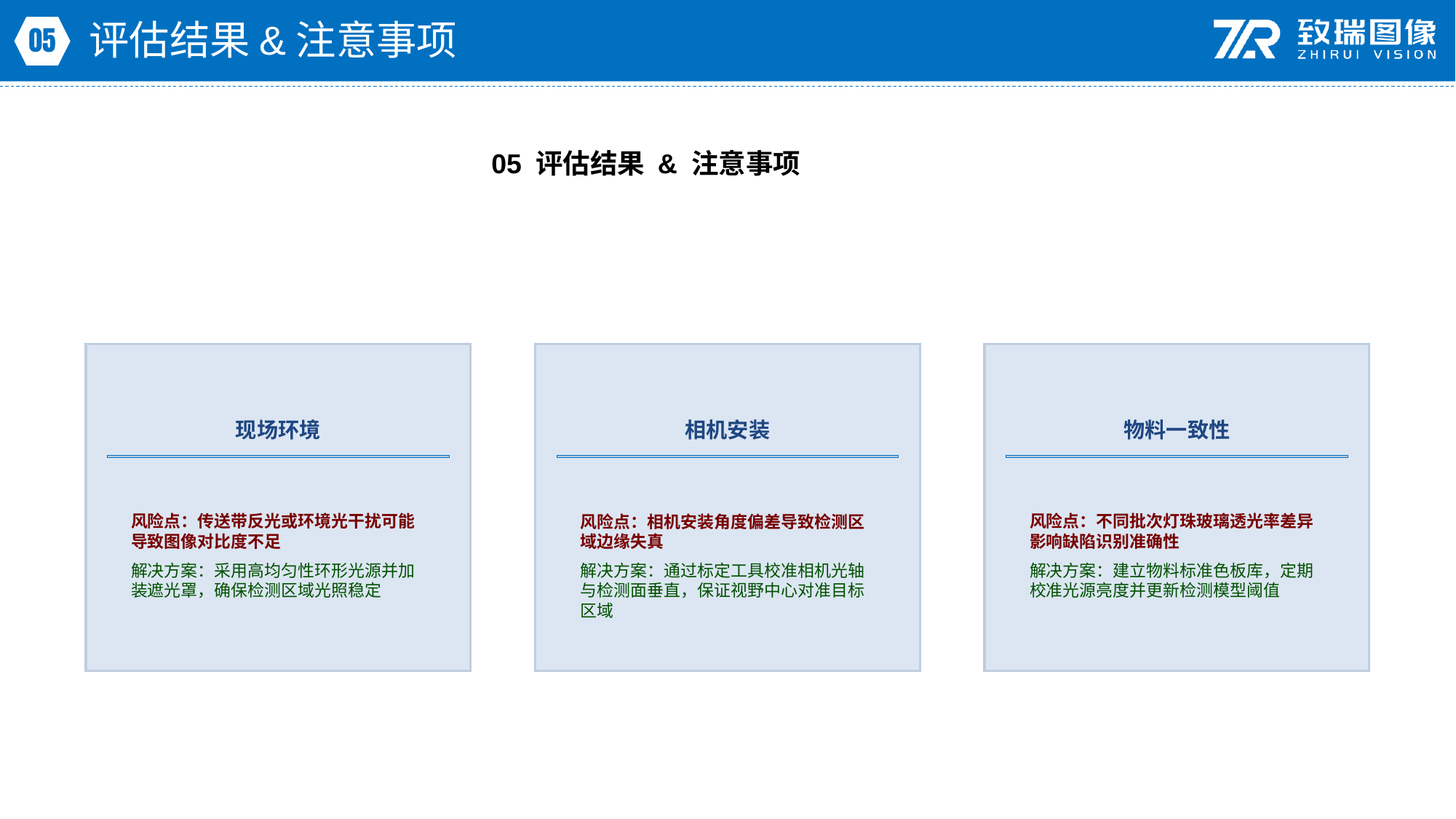

评估结果&注意事项
05

05 评估结果 & 注意事项

现场环境

相机安装

物料一致性

风险点：传送带反光或环境光干扰可能导致图像对比度不足
解决方案：采用高均匀性环形光源并加装遮光罩，确保检测区域光照稳定

风险点：相机安装角度偏差导致检测区域边缘失真
解决方案：通过标定工具校准相机光轴与检测面垂直，保证视野中心对准目标区域

风险点：不同批次灯珠玻璃透光率差异影响缺陷识别准确性
解决方案：建立物料标准色板库，定期校准光源亮度并更新检测模型阈值